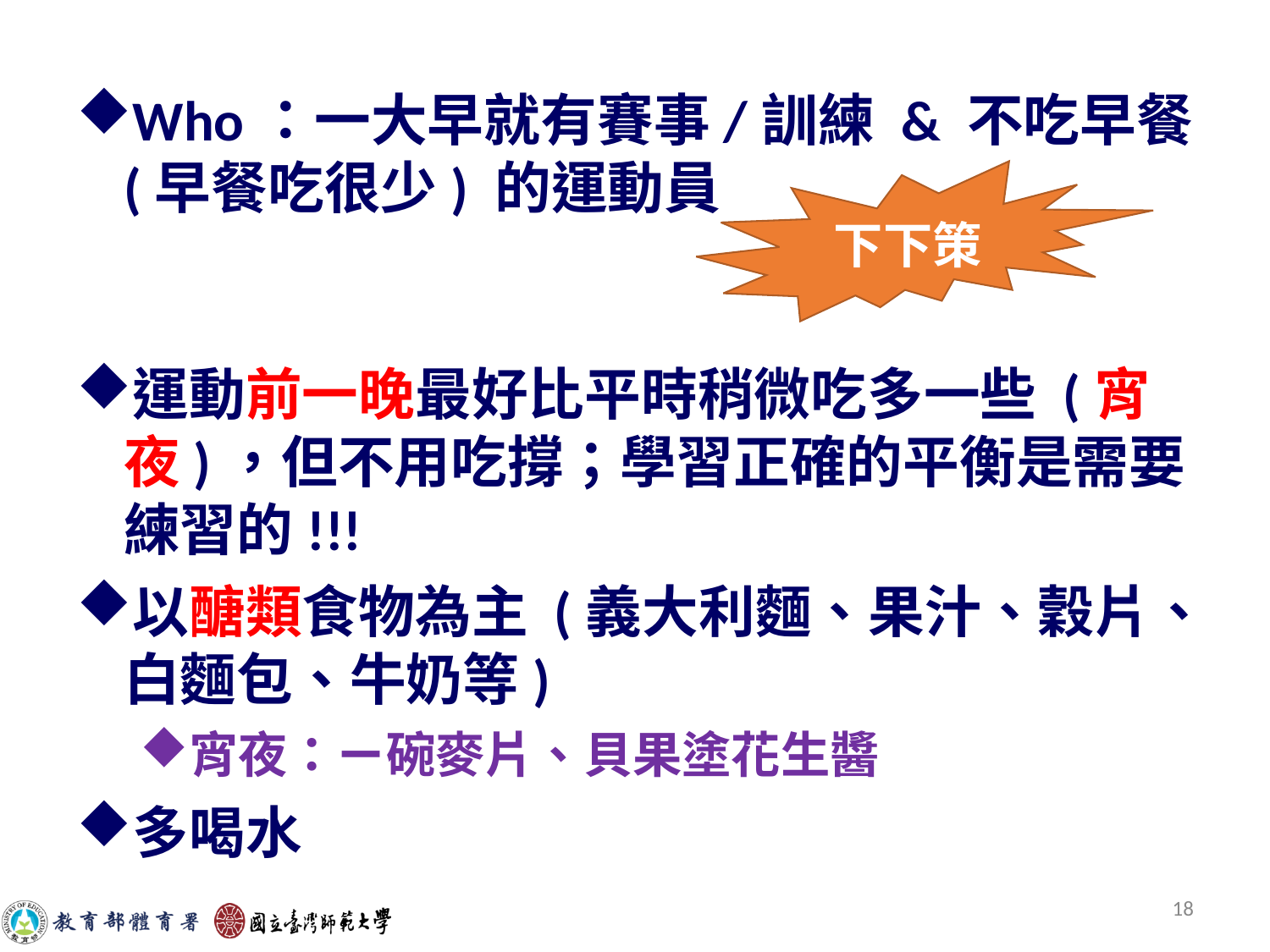

Who：一大早就有賽事/訓練 & 不吃早餐 (早餐吃很少) 的運動員

運動前一晚最好比平時稍微吃多一些 (宵夜)，但不用吃撐；學習正確的平衡是需要練習的!!!
以醣類食物為主 (義大利麵、果汁、穀片、白麵包、牛奶等)
宵夜：ㄧ碗麥片、貝果塗花生醬
多喝水
下下策
18